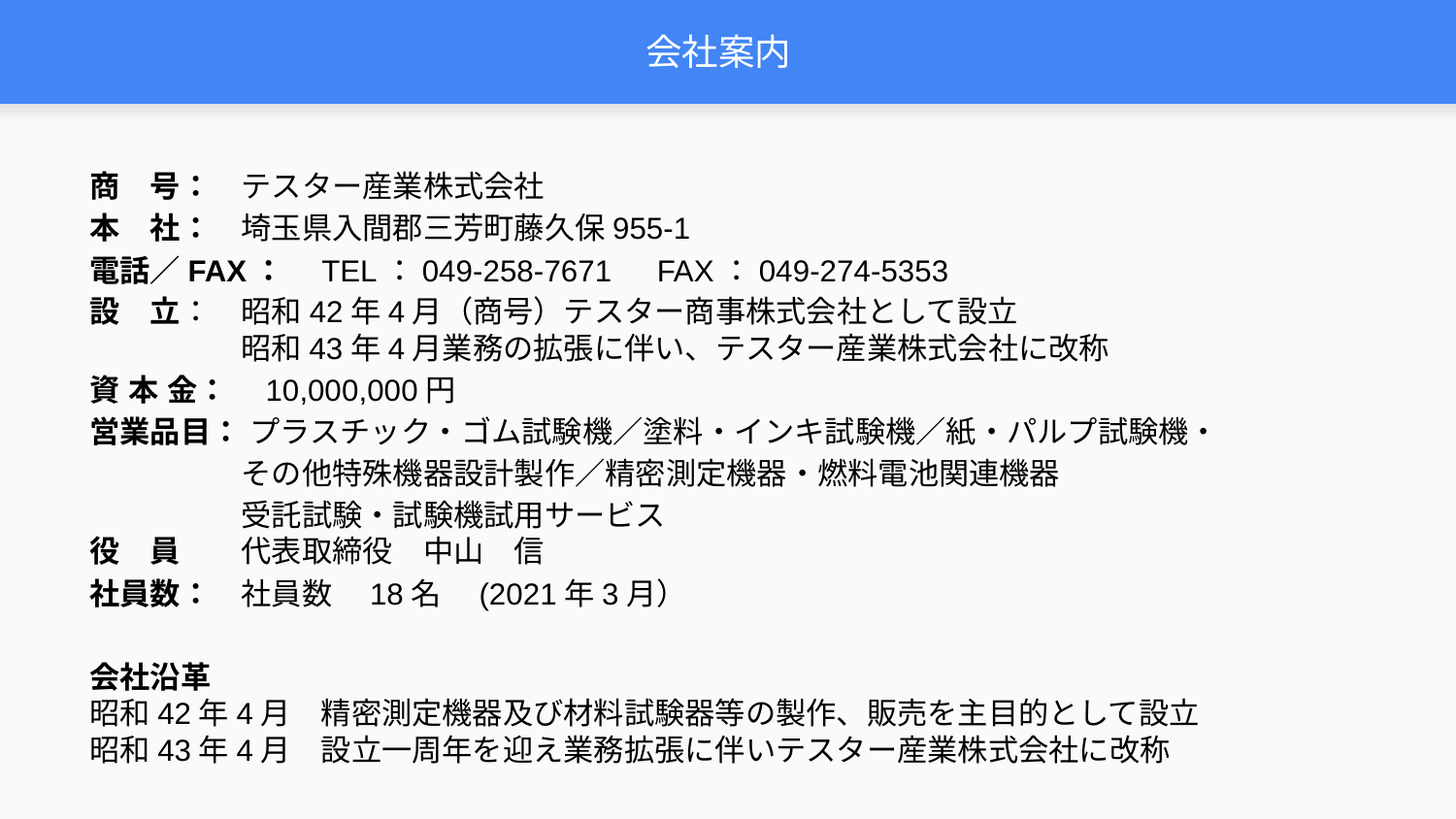

# 会社案内

商　号：　テスター産業株式会社
本　社：　埼玉県入間郡三芳町藤久保955-1
電話／FAX：　TEL：049-258-7671　FAX：049-274-5353
設　立：　昭和42年4月（商号）テスター商事株式会社として設立
　　　　　昭和43年4月業務の拡張に伴い、テスター産業株式会社に改称
資 本 金：　10,000,000円
営業品目： プラスチック・ゴム試験機／塗料・インキ試験機／紙・パルプ試験機・
　　　　　その他特殊機器設計製作／精密測定機器・燃料電池関連機器
　　　　　受託試験・試験機試用サービス
役　員　　代表取締役　中山　信
社員数：　社員数　18名　(2021年3月）

会社沿革
昭和42年4月　精密測定機器及び材料試験器等の製作、販売を主目的として設立
昭和43年4月　設立一周年を迎え業務拡張に伴いテスター産業株式会社に改称